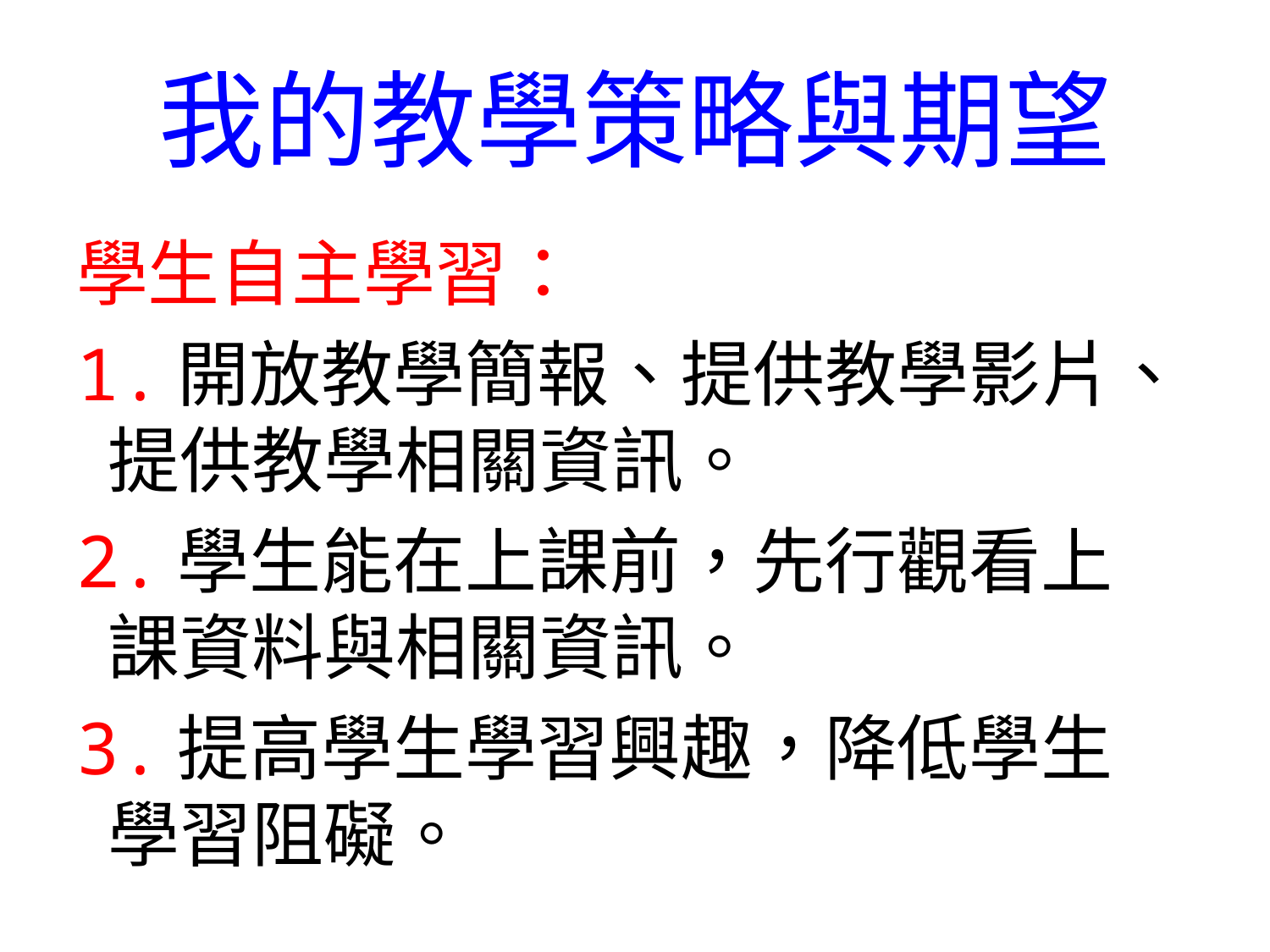

# 我的教學策略與期望
學生自主學習：
1.開放教學簡報、提供教學影片、
  提供教學相關資訊。
2.學生能在上課前，先行觀看上
  課資料與相關資訊。
3.提高學生學習興趣，降低學生
  學習阻礙。